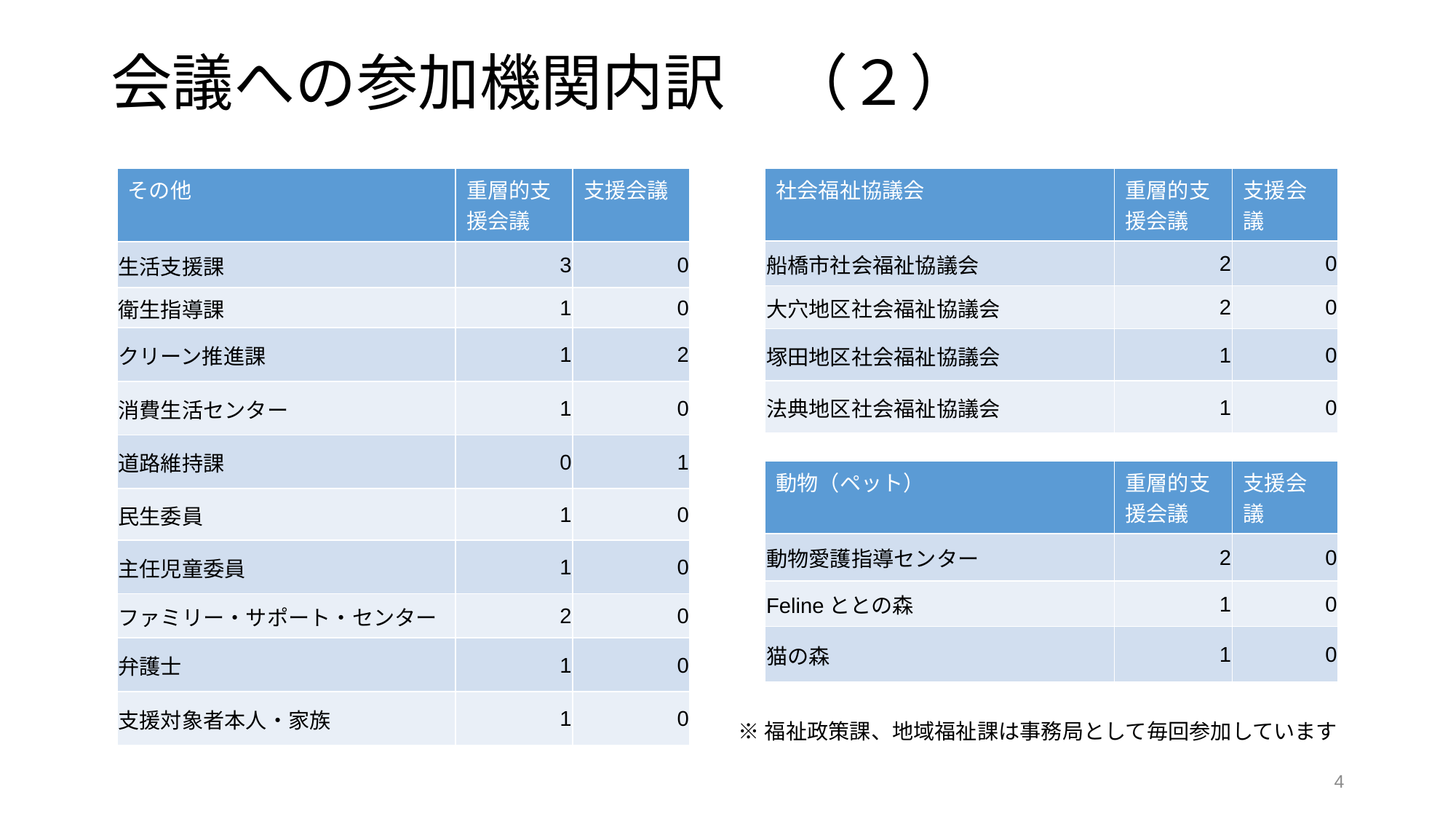

# 会議への参加機関内訳　（２）
| その他 | 重層的支援会議 | 支援会議 |
| --- | --- | --- |
| 生活支援課 | 3 | 0 |
| 衛生指導課 | 1 | 0 |
| クリーン推進課 | 1 | 2 |
| 消費生活センター | 1 | 0 |
| 道路維持課 | 0 | 1 |
| 民生委員 | 1 | 0 |
| 主任児童委員 | 1 | 0 |
| ファミリー・サポート・センター | 2 | 0 |
| 弁護士 | 1 | 0 |
| 支援対象者本人・家族 | 1 | 0 |
| 社会福祉協議会 | 重層的支援会議 | 支援会議 |
| --- | --- | --- |
| 船橋市社会福祉協議会 | 2 | 0 |
| 大穴地区社会福祉協議会 | 2 | 0 |
| 塚田地区社会福祉協議会 | 1 | 0 |
| 法典地区社会福祉協議会 | 1 | 0 |
| 動物（ペット） | 重層的支援会議 | 支援会議 |
| --- | --- | --- |
| 動物愛護指導センター | 2 | 0 |
| Felineととの森 | 1 | 0 |
| 猫の森 | 1 | 0 |
※福祉政策課、地域福祉課は事務局として毎回参加しています
4